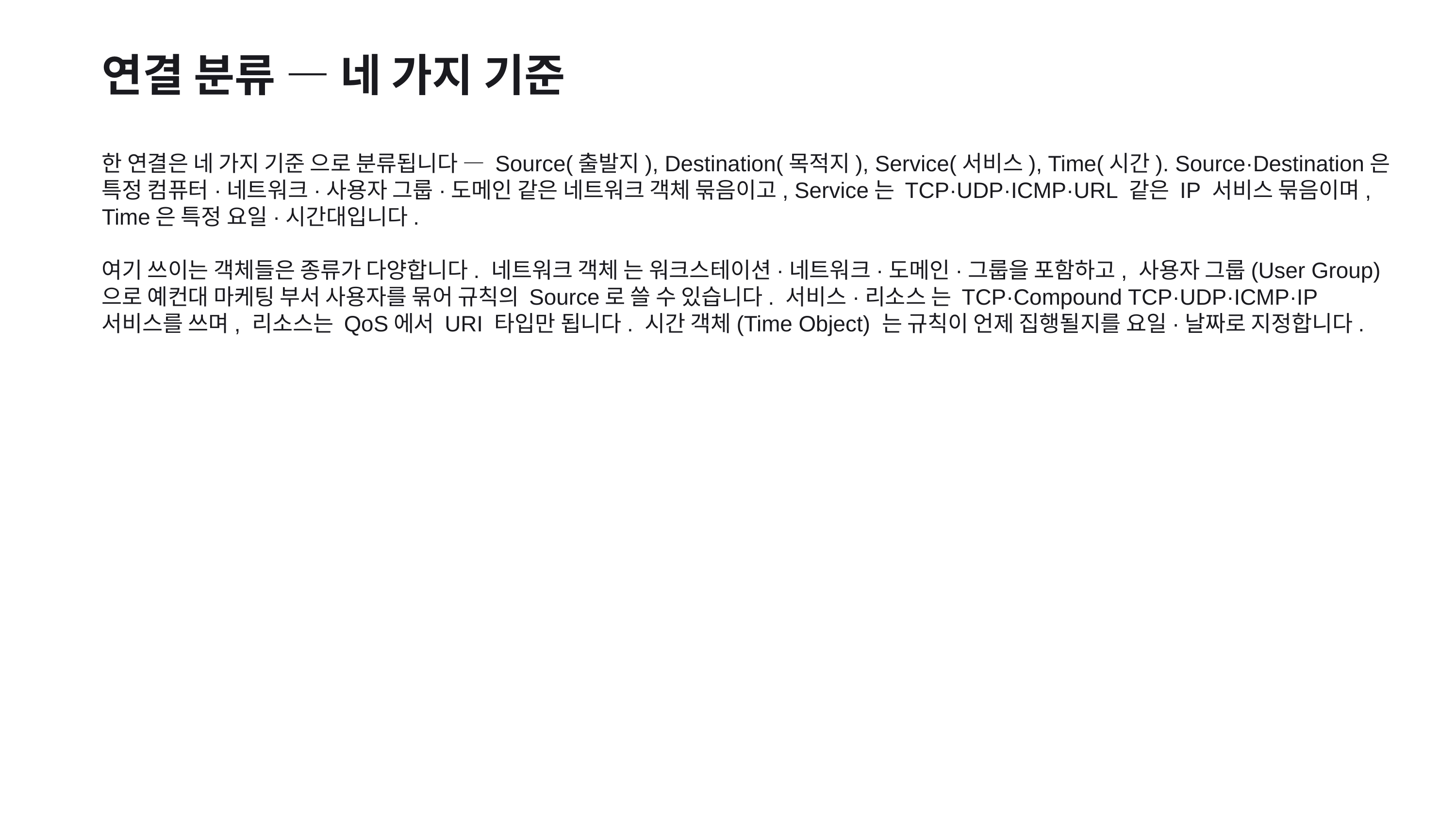

연결 분류 — 네 가지 기준
한 연결은 네 가지 기준 으로 분류됩니다 — Source(출발지), Destination(목적지), Service(서비스), Time(시간). Source·Destination은 특정 컴퓨터·네트워크·사용자 그룹·도메인 같은 네트워크 객체 묶음이고, Service는 TCP·UDP·ICMP·URL 같은 IP 서비스 묶음이며, Time은 특정 요일·시간대입니다.

여기 쓰이는 객체들은 종류가 다양합니다. 네트워크 객체 는 워크스테이션·네트워크·도메인·그룹을 포함하고, 사용자 그룹(User Group) 으로 예컨대 마케팅 부서 사용자를 묶어 규칙의 Source로 쓸 수 있습니다. 서비스·리소스 는 TCP·Compound TCP·UDP·ICMP·IP 서비스를 쓰며, 리소스는 QoS에서 URI 타입만 됩니다. 시간 객체(Time Object) 는 규칙이 언제 집행될지를 요일·날짜로 지정합니다.